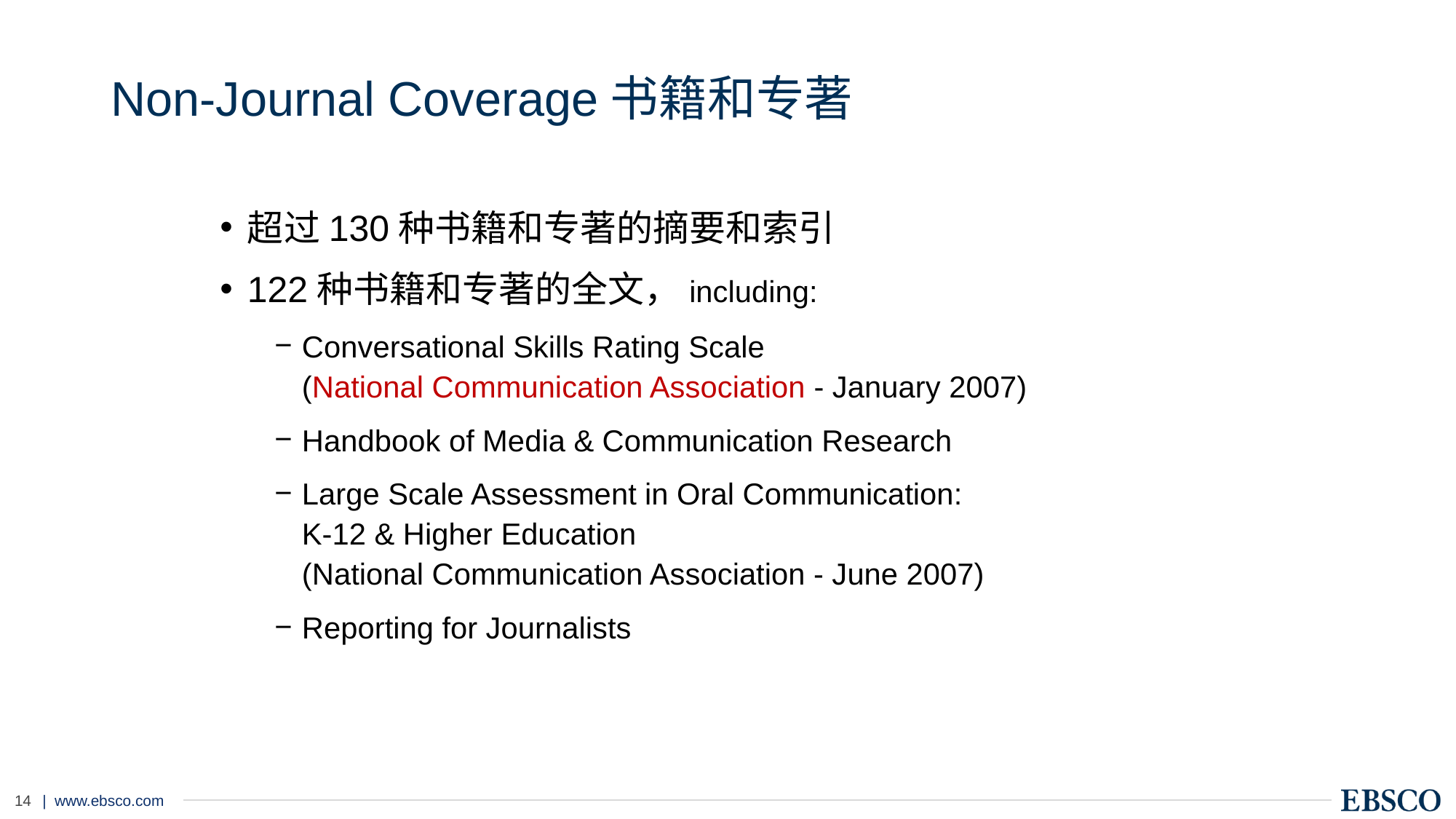

# Non-Journal Coverage书籍和专著
超过130种书籍和专著的摘要和索引
122种书籍和专著的全文，including:
Conversational Skills Rating Scale
(National Communication Association - January 2007)
Handbook of Media & Communication Research
Large Scale Assessment in Oral Communication:
K-12 & Higher Education
(National Communication Association - June 2007)
Reporting for Journalists